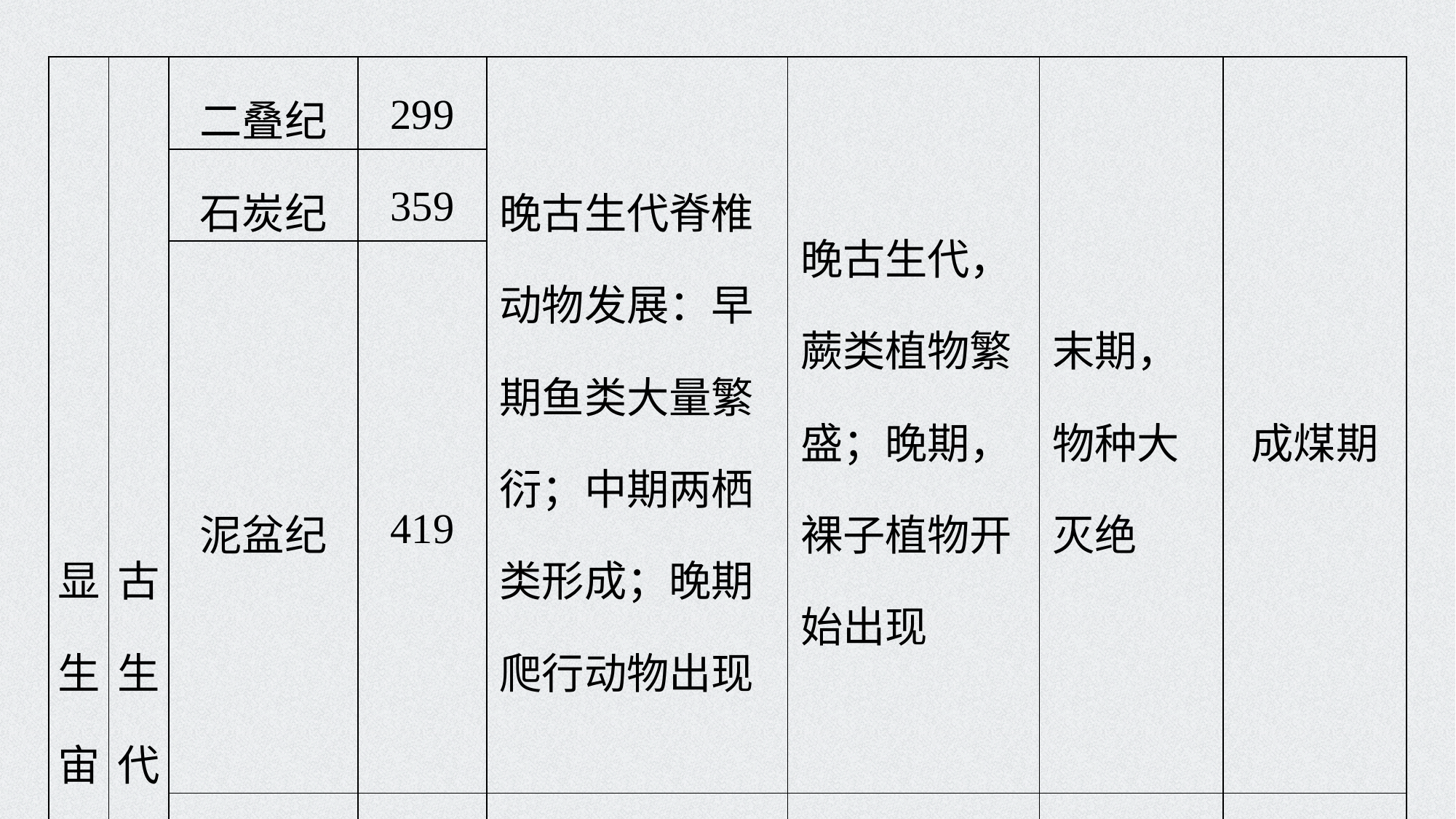

| 显生宙 | 古生代 | 二叠纪 | 299 | 晚古生代脊椎动物发展：早期鱼类大量繁衍；中期两栖类形成；晚期爬行动物出现 | 晚古生代，蕨类植物繁盛；晚期，裸子植物开始出现 | 末期，物种大灭绝 | 成煤期 |
| --- | --- | --- | --- | --- | --- | --- | --- |
|  |  | 石炭纪 | 359 |  |  |  |  |
|  |  | 泥盆纪 | 419 |  |  |  |  |
|  |  | 志留纪 | 444 | 早古生代早期，海洋无脊椎动物空前繁盛 | 后期，陆地上开始出现低等的植物 |  |  |
|  |  | 奥陶纪 | 485 |  |  |  |  |
|  |  | 寒武纪 | 541 |  |  |  |  |